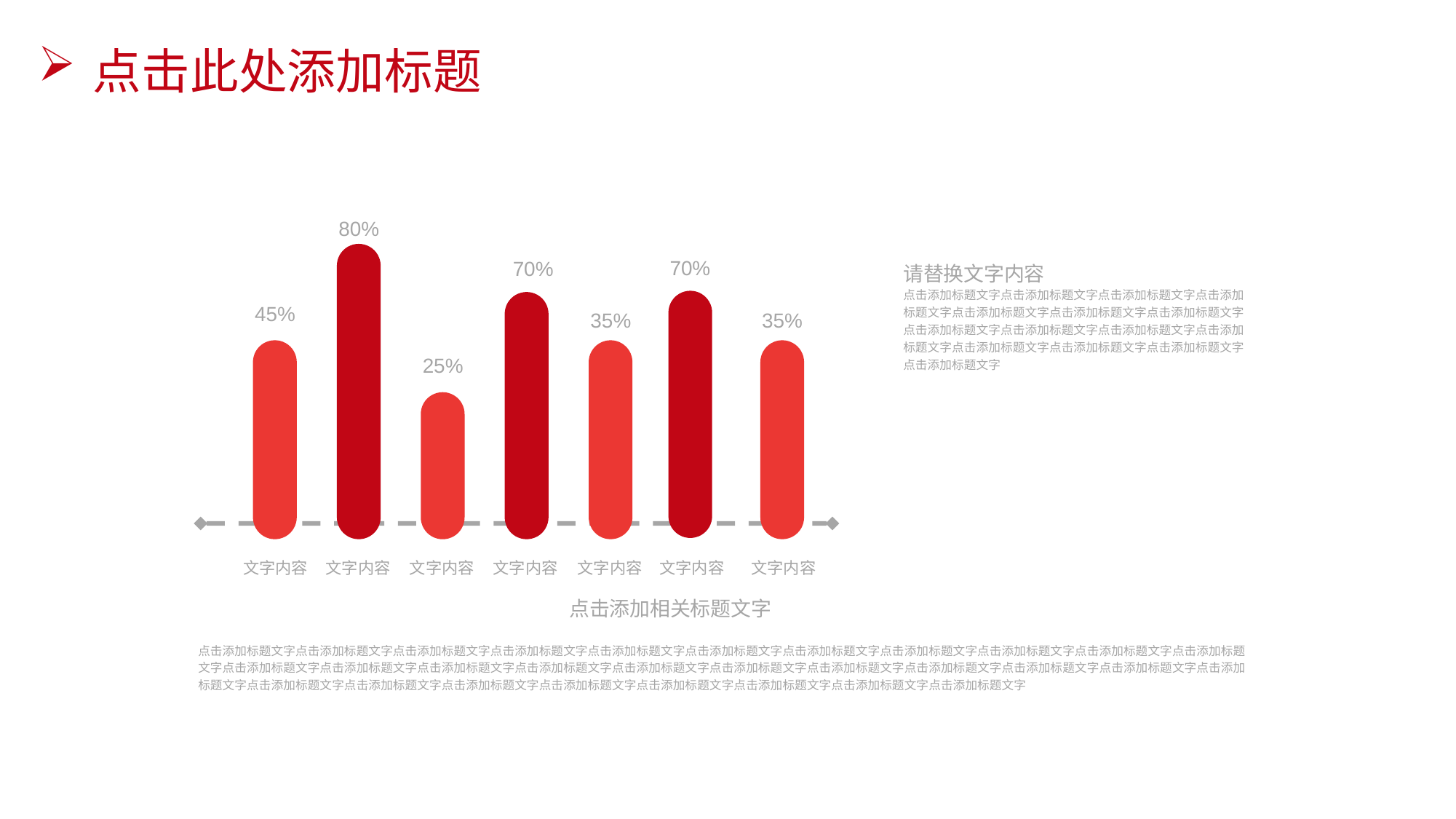

点击此处添加标题
80%

70%
70%
请替换文字内容
点击添加标题文字点击添加标题文字点击添加标题文字点击添加标题文字点击添加标题文字点击添加标题文字点击添加标题文字点击添加标题文字点击添加标题文字点击添加标题文字点击添加标题文字点击添加标题文字点击添加标题文字点击添加标题文字点击添加标题文字

45%
35%
35%

25%

文字内容
文字内容
文字内容
文字内容
文字内容
文字内容
文字内容
点击添加相关标题文字
点击添加标题文字点击添加标题文字点击添加标题文字点击添加标题文字点击添加标题文字点击添加标题文字点击添加标题文字点击添加标题文字点击添加标题文字点击添加标题文字点击添加标题文字点击添加标题文字点击添加标题文字点击添加标题文字点击添加标题文字点击添加标题文字点击添加标题文字点击添加标题文字点击添加标题文字点击添加标题文字点击添加标题文字点击添加标题文字点击添加标题文字点击添加标题文字点击添加标题文字点击添加标题文字点击添加标题文字点击添加标题文字点击添加标题文字点击添加标题文字